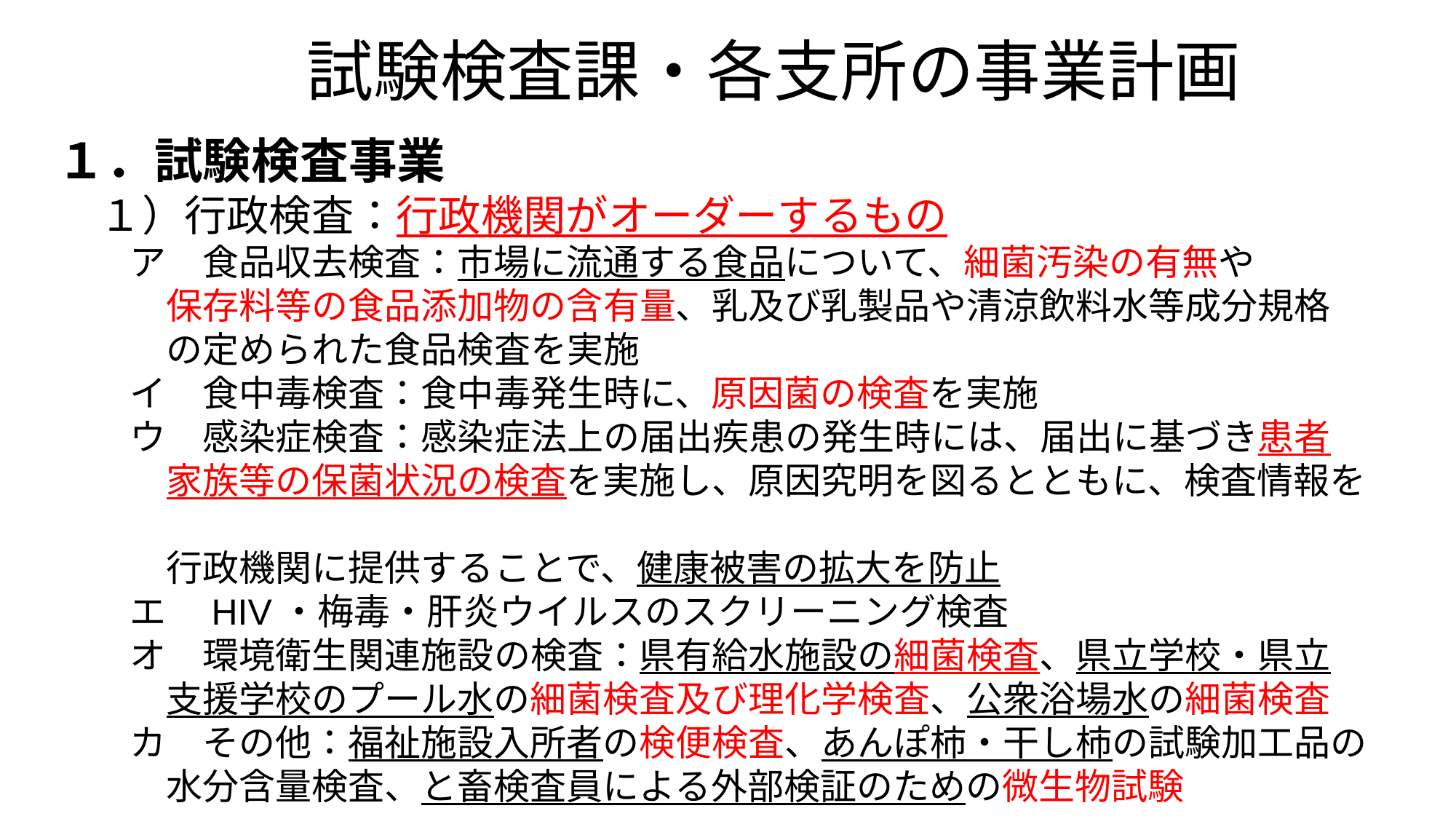

試験検査課・各支所の事業計画
１．試験検査事業
　１）行政検査：行政機関がオーダーするもの
　　ア　食品収去検査：市場に流通する食品について、細菌汚染の有無や
　　　保存料等の食品添加物の含有量、乳及び乳製品や清涼飲料水等成分規格
　　　の定められた食品検査を実施
　　イ　食中毒検査：食中毒発生時に、原因菌の検査を実施
　　ウ　感染症検査：感染症法上の届出疾患の発生時には、届出に基づき患者
　　　家族等の保菌状況の検査を実施し、原因究明を図るとともに、検査情報を
　　　行政機関に提供することで、健康被害の拡大を防止
　　エ　HIV・梅毒・肝炎ウイルスのスクリーニング検査
　　オ　環境衛生関連施設の検査：県有給水施設の細菌検査、県立学校・県立
　　　支援学校のプール水の細菌検査及び理化学検査、公衆浴場水の細菌検査
　　カ　その他：福祉施設入所者の検便検査、あんぽ柿・干し柿の試験加工品の
　　　水分含量検査、と畜検査員による外部検証のための微生物試験